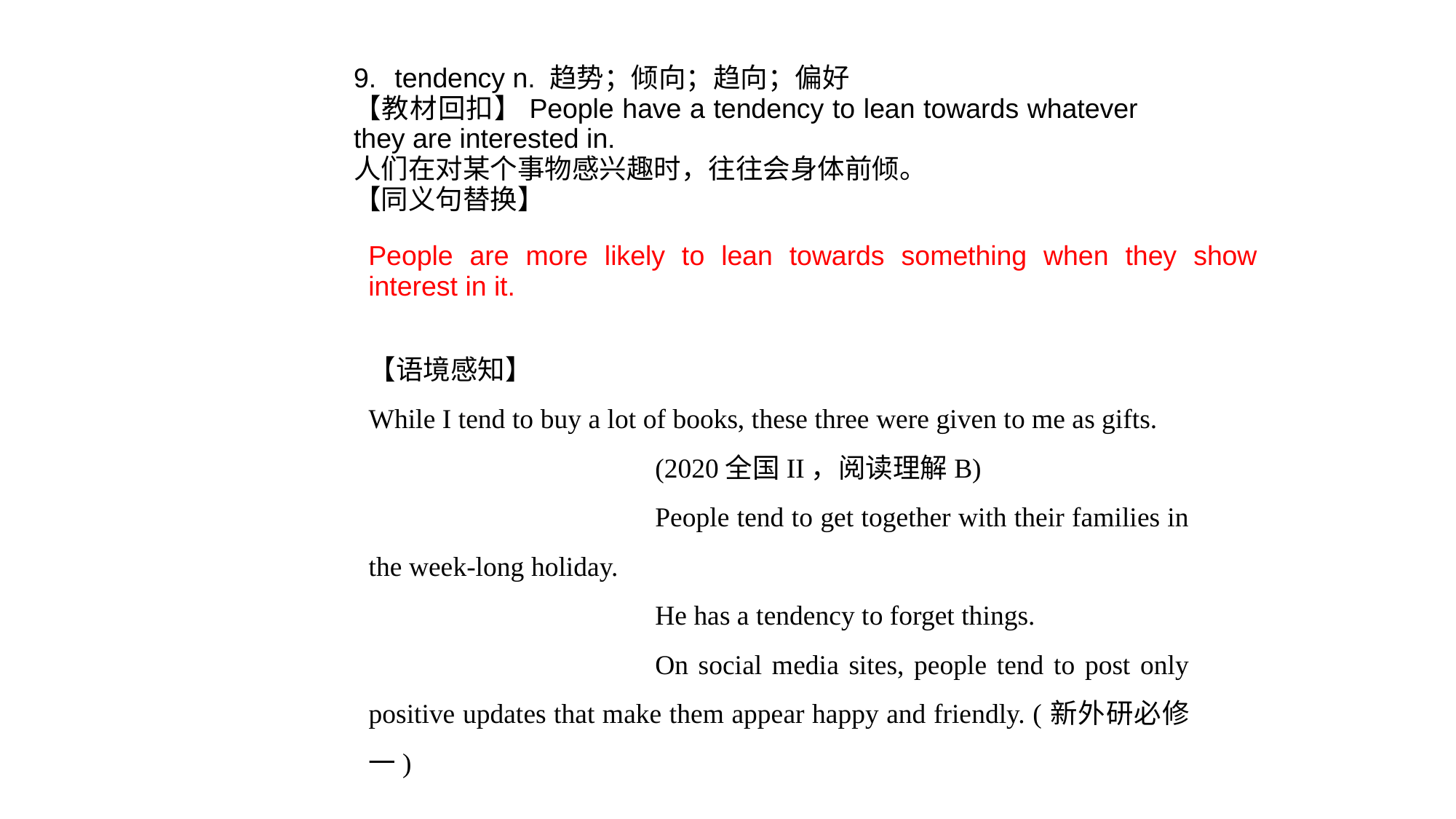

tendency n. 趋势；倾向；趋向；偏好
【教材回扣】People have a tendency to lean towards whatever they are interested in.
人们在对某个事物感兴趣时，往往会身体前倾。
【同义句替换】
People are more likely to lean towards something when they show interest in it.
【语境感知】
While I tend to buy a lot of books, these three were given to me as gifts.
(2020全国II，阅读理解B)
People tend to get together with their families in the week-long holiday.
He has a tendency to forget things.
On social media sites, people tend to post only positive updates that make them appear happy and friendly. (新外研必修一)